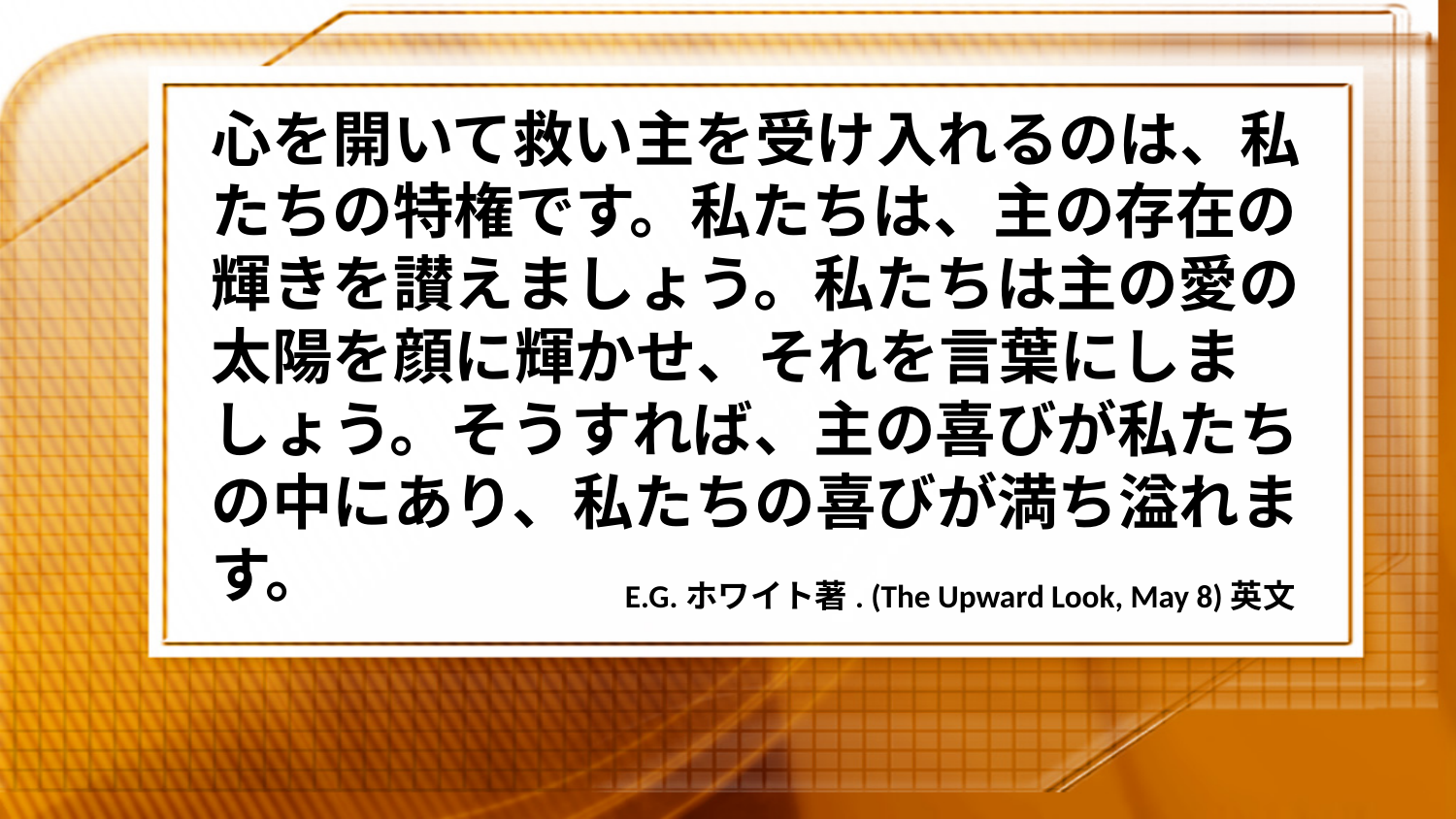

心を開いて救い主を受け入れるのは、私たちの特権です。私たちは、主の存在の輝きを讃えましょう。私たちは主の愛の太陽を顔に輝かせ、それを言葉にしましょう。そうすれば、主の喜びが私たちの中にあり、私たちの喜びが満ち溢れます。
E.G.ホワイト著. (The Upward Look, May 8)英文